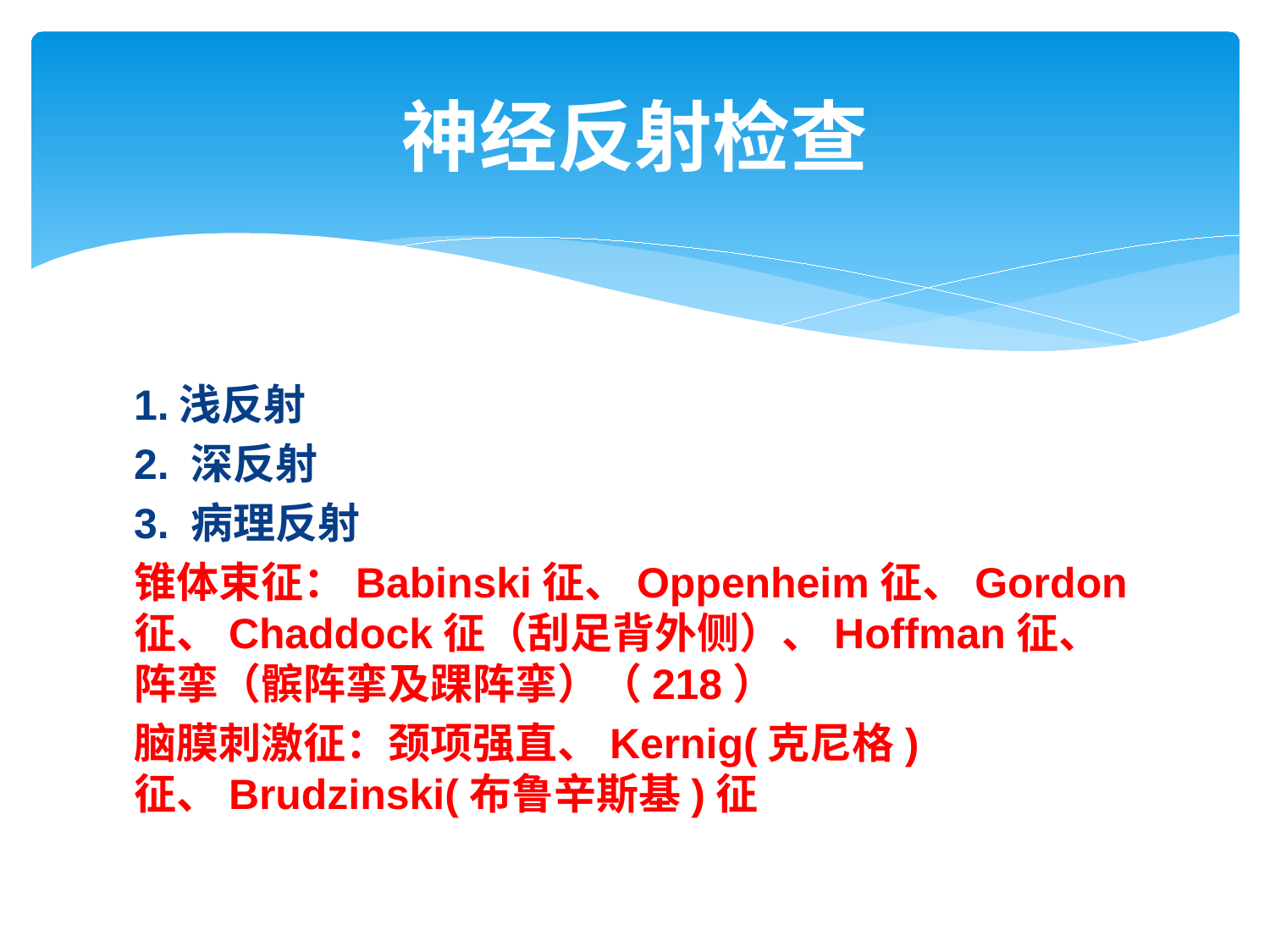

# 神经反射检查
1.浅反射
2. 深反射
3. 病理反射
锥体束征：Babinski征、Oppenheim征、Gordon征、Chaddock征（刮足背外侧）、Hoffman征、阵挛（髌阵挛及踝阵挛）（218）
脑膜刺激征：颈项强直、Kernig(克尼格)征、Brudzinski(布鲁辛斯基)征